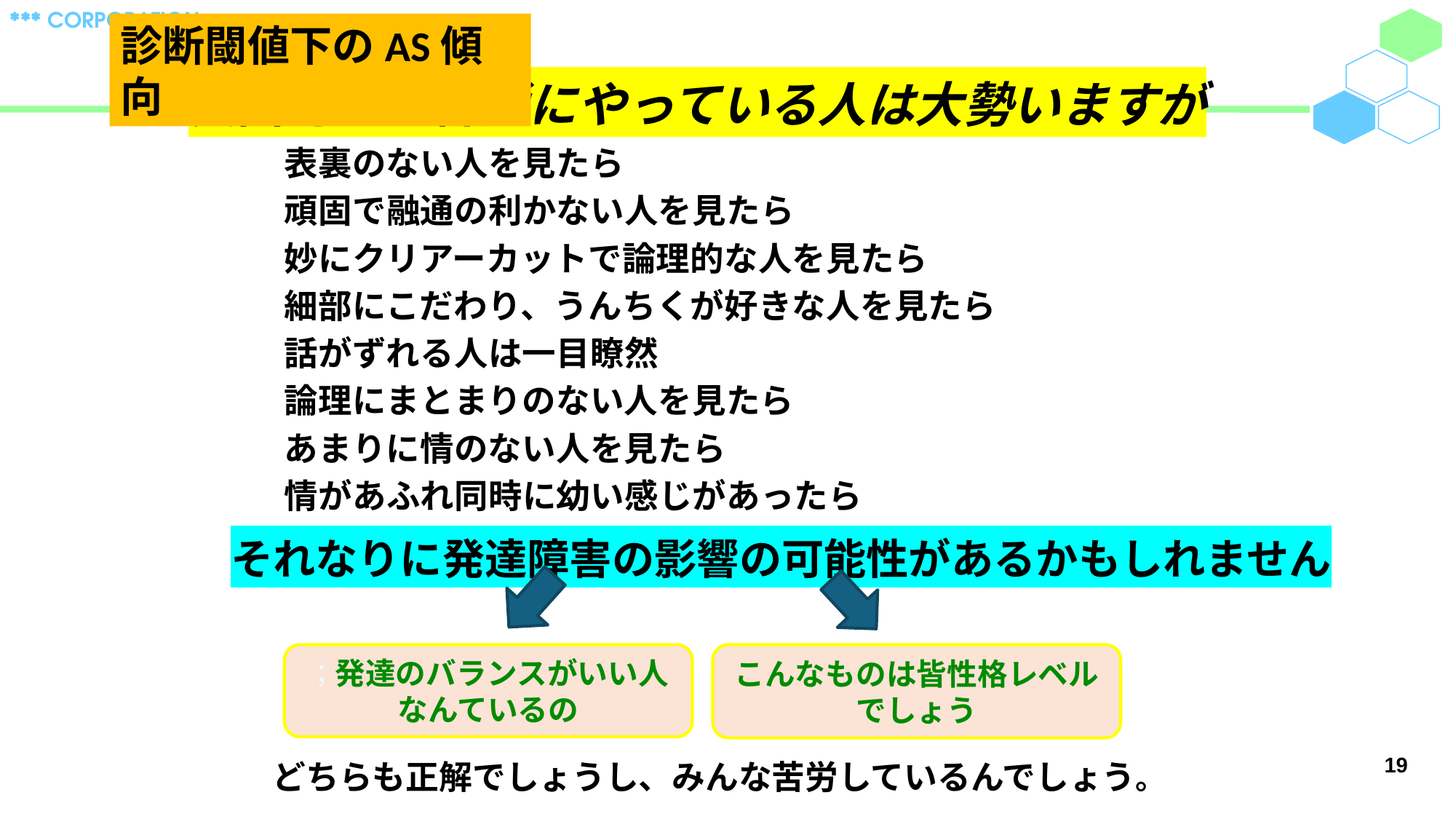

診断閾値下のAS傾向
# 表面的には普通にやっている人は大勢いますが
表裏のない人を見たら
頑固で融通の利かない人を見たら
妙にクリアーカットで論理的な人を見たら
細部にこだわり、うんちくが好きな人を見たら
話がずれる人は一目瞭然
論理にまとまりのない人を見たら
あまりに情のない人を見たら
情があふれ同時に幼い感じがあったら
それなりに発達障害の影響の可能性があるかもしれません

；発達のバランスがいい人なんているの
こんなものは皆性格レベルでしょう
19
どちらも正解でしょうし、みんな苦労しているんでしょう。